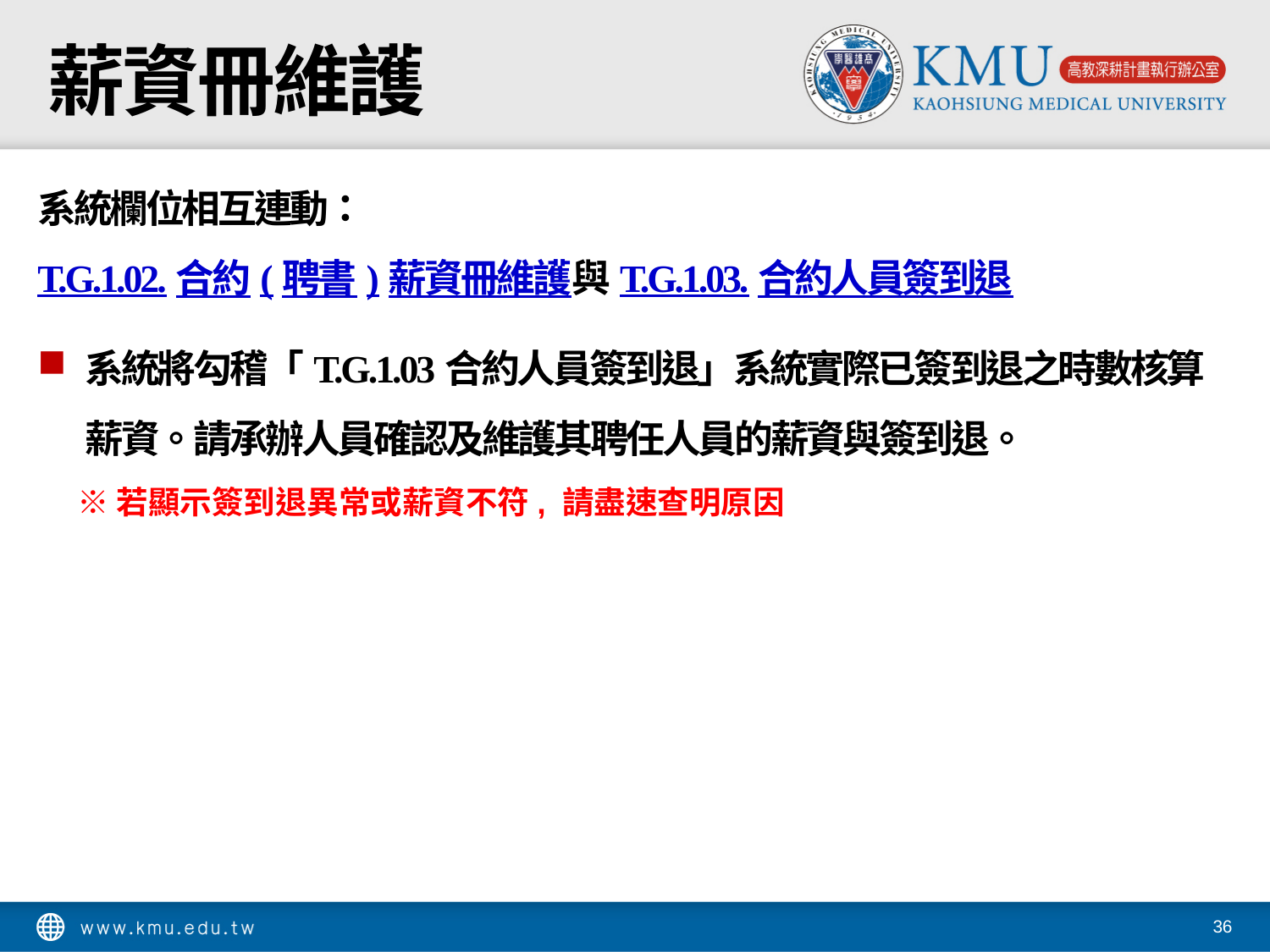

# 薪資冊維護
系統欄位相互連動：
T.G.1.02.合約(聘書)薪資冊維護與T.G.1.03.合約人員簽到退
系統將勾稽「T.G.1.03合約人員簽到退」系統實際已簽到退之時數核算薪資。請承辦人員確認及維護其聘任人員的薪資與簽到退。
※若顯示簽到退異常或薪資不符, 請盡速查明原因
36